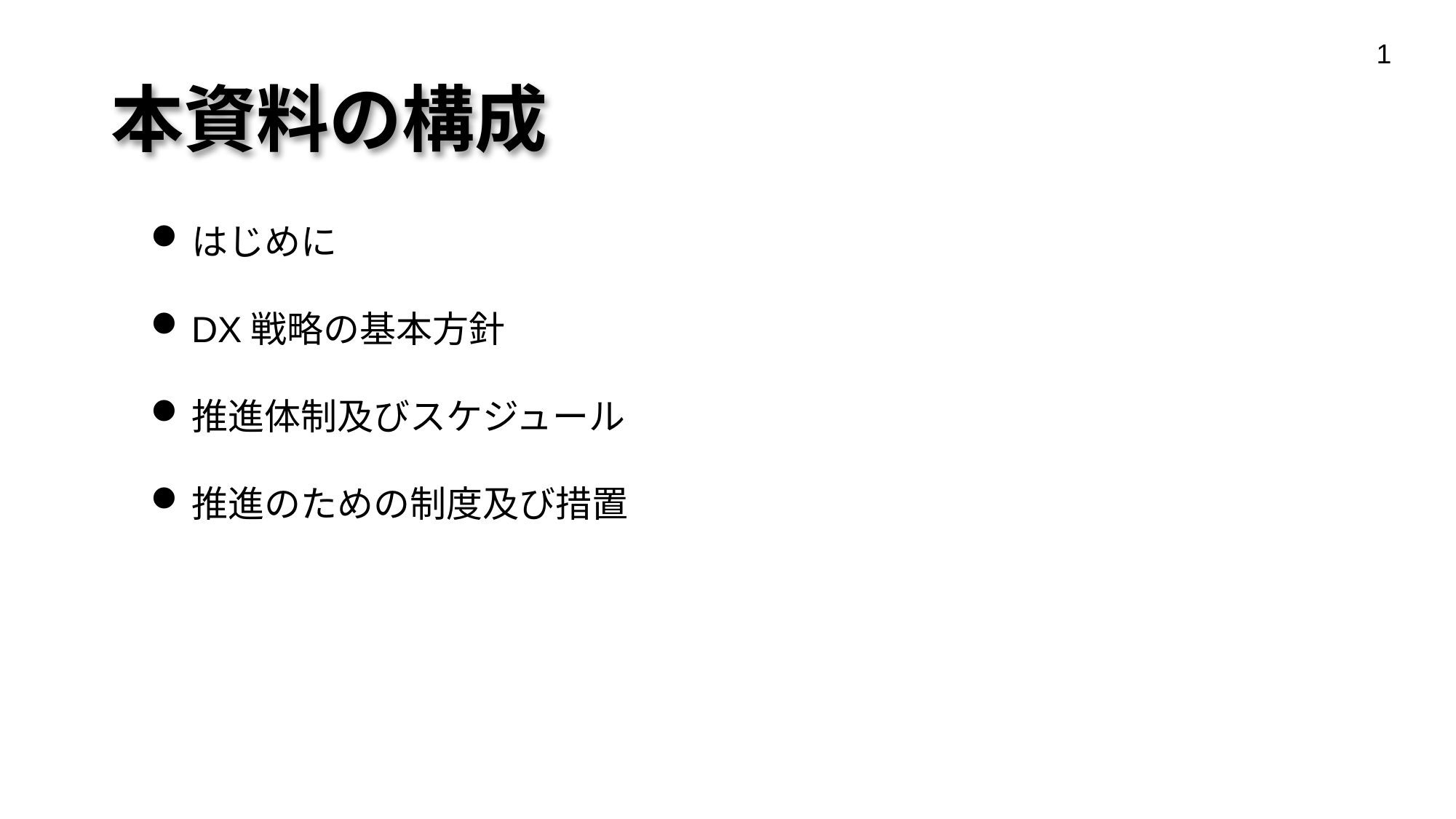

1
# 本資料の構成
はじめに

DX戦略の基本方針

推進体制及びスケジュール

推進のための制度及び措置